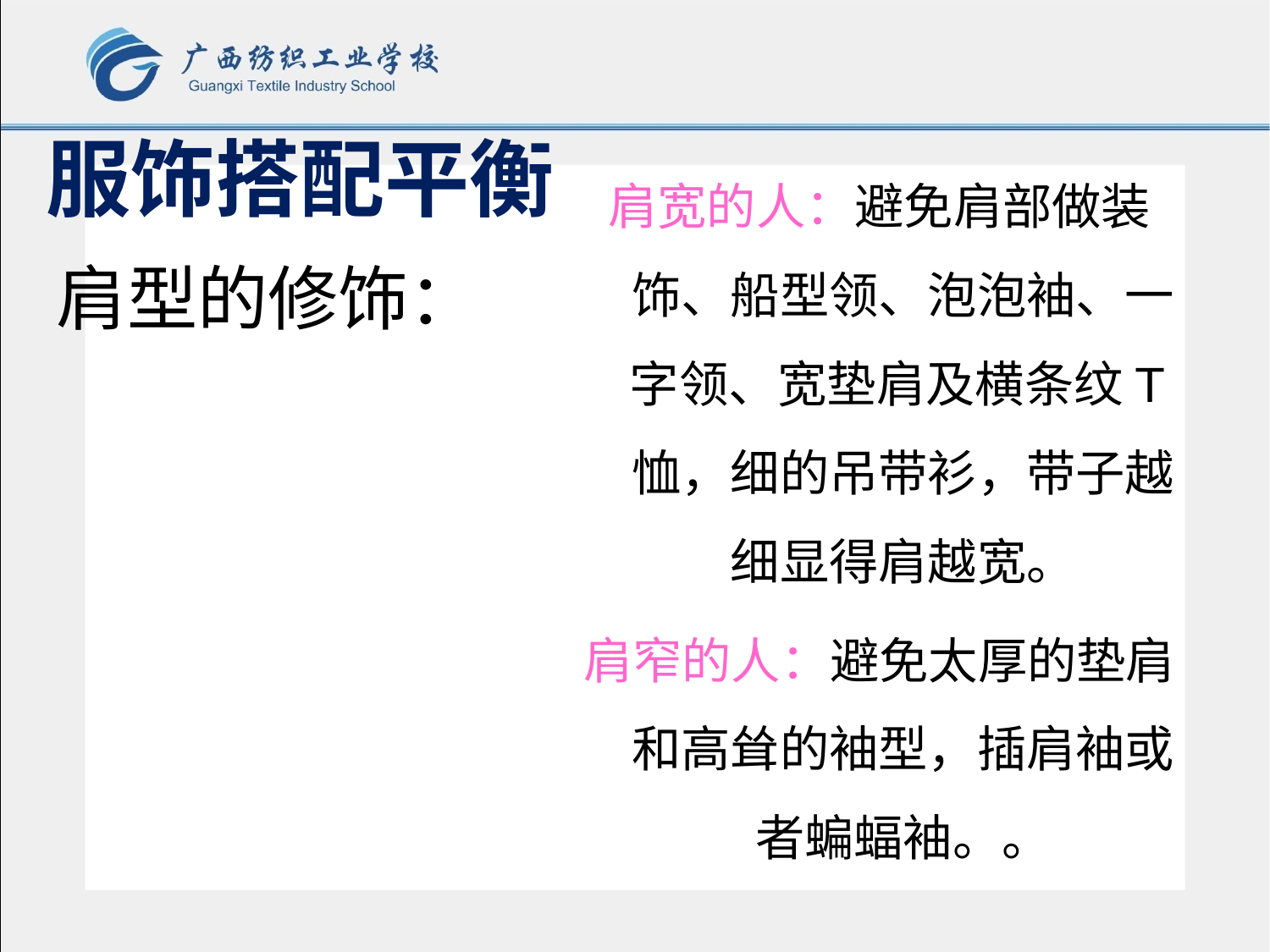

# 服饰搭配平衡
肩宽的人：避免肩部做装饰、船型领、泡泡袖、一字领、宽垫肩及横条纹T恤，细的吊带衫，带子越细显得肩越宽。
肩窄的人：避免太厚的垫肩和高耸的袖型，插肩袖或者蝙蝠袖。。
肩型的修饰：